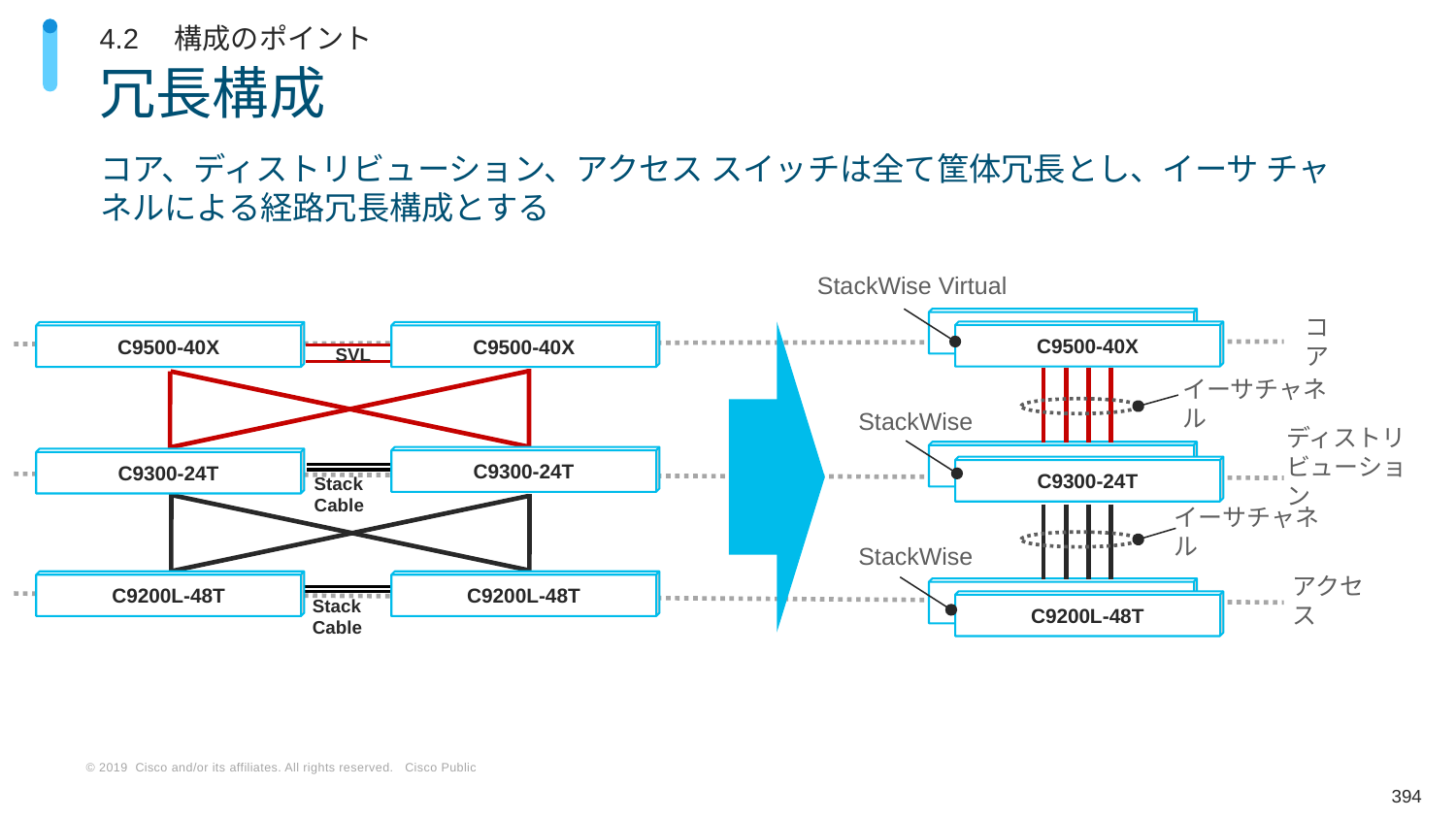

4.2　構成のポイント
# 冗長構成
コア、ディストリビューション、アクセス スイッチは全て筐体冗長とし、イーサ チャネルによる経路冗長構成とする
StackWise Virtual
コア
C9500-40X

C9500-40X
C9500-40X
C9500-40X
SVL
イーサチャネル
StackWise

ディストリ
ビューション
C9300-24T
C9300-24T
C9300-24T
C9300-24T
Stack Cable
イーサチャネル

StackWise
アクセス
C9200L-48T
C9200L-48T
C9200L-48T
Stack Cable
C9200L-48T
394